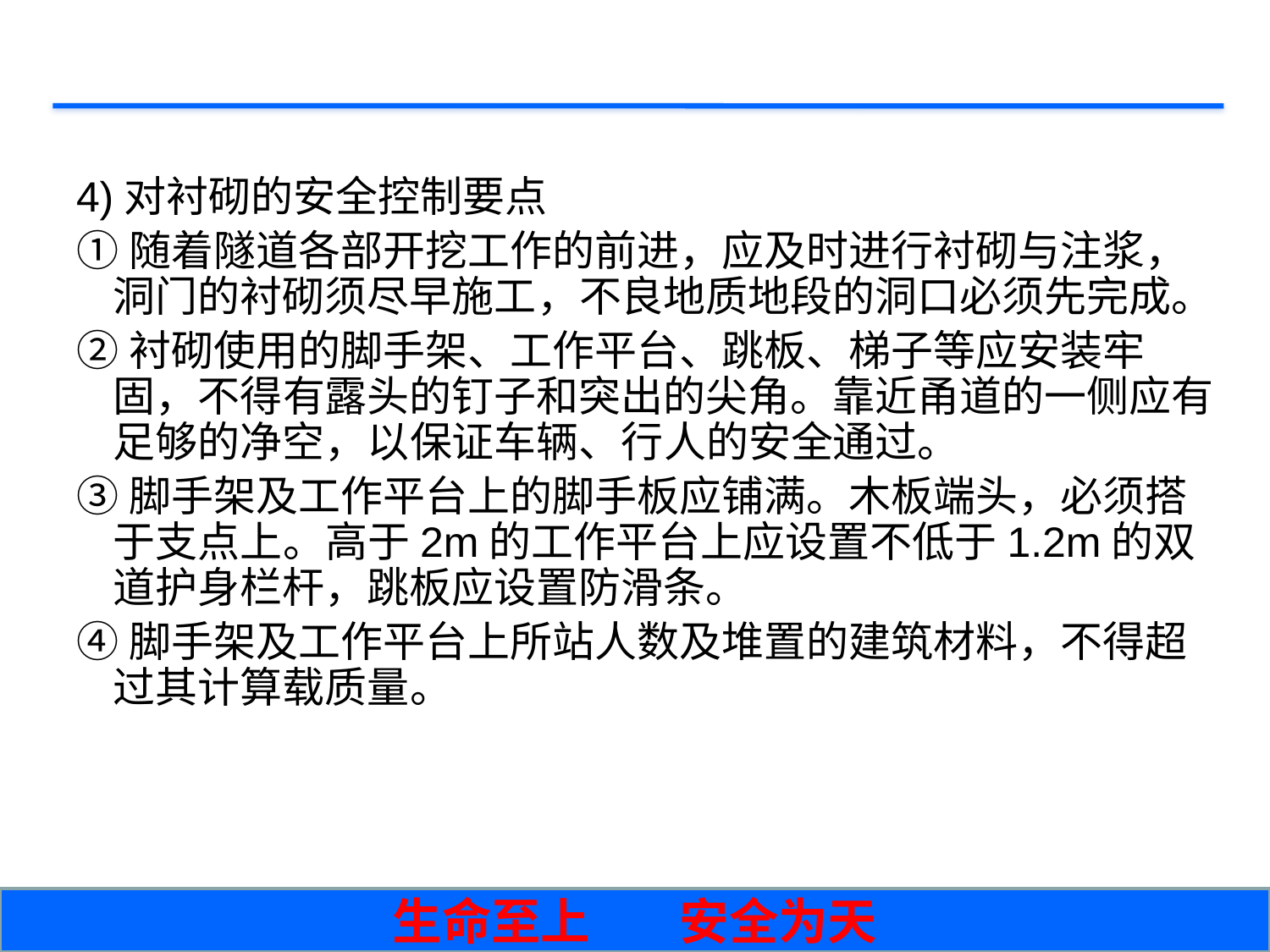

4)对衬砌的安全控制要点
①随着隧道各部开挖工作的前进，应及时进行衬砌与注浆，洞门的衬砌须尽早施工，不良地质地段的洞口必须先完成。
②衬砌使用的脚手架、工作平台、跳板、梯子等应安装牢固，不得有露头的钉子和突出的尖角。靠近甬道的一侧应有足够的净空，以保证车辆、行人的安全通过。
③脚手架及工作平台上的脚手板应铺满。木板端头，必须搭于支点上。高于2m的工作平台上应设置不低于1.2m的双道护身栏杆，跳板应设置防滑条。
④脚手架及工作平台上所站人数及堆置的建筑材料，不得超过其计算载质量。